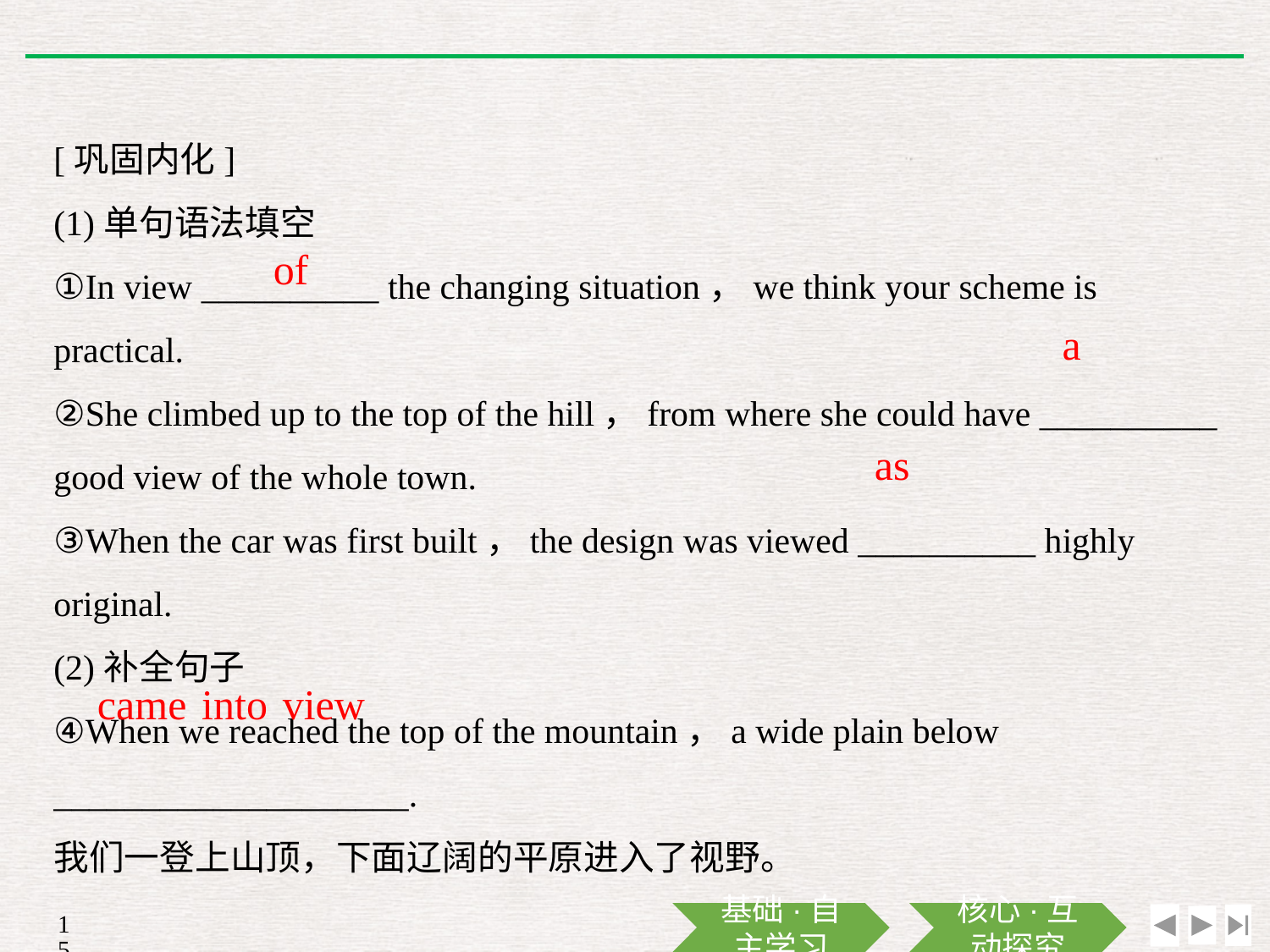

[巩固内化]
(1)单句语法填空
①In view __________ the changing situation，we think your scheme is practical.
②She climbed up to the top of the hill，from where she could have __________ good view of the whole town.
③When the car was first built，the design was viewed __________ highly original.
(2)补全句子
④When we reached the top of the mountain，a wide plain below ____________________.
我们一登上山顶，下面辽阔的平原进入了视野。
of
a
as
came into view